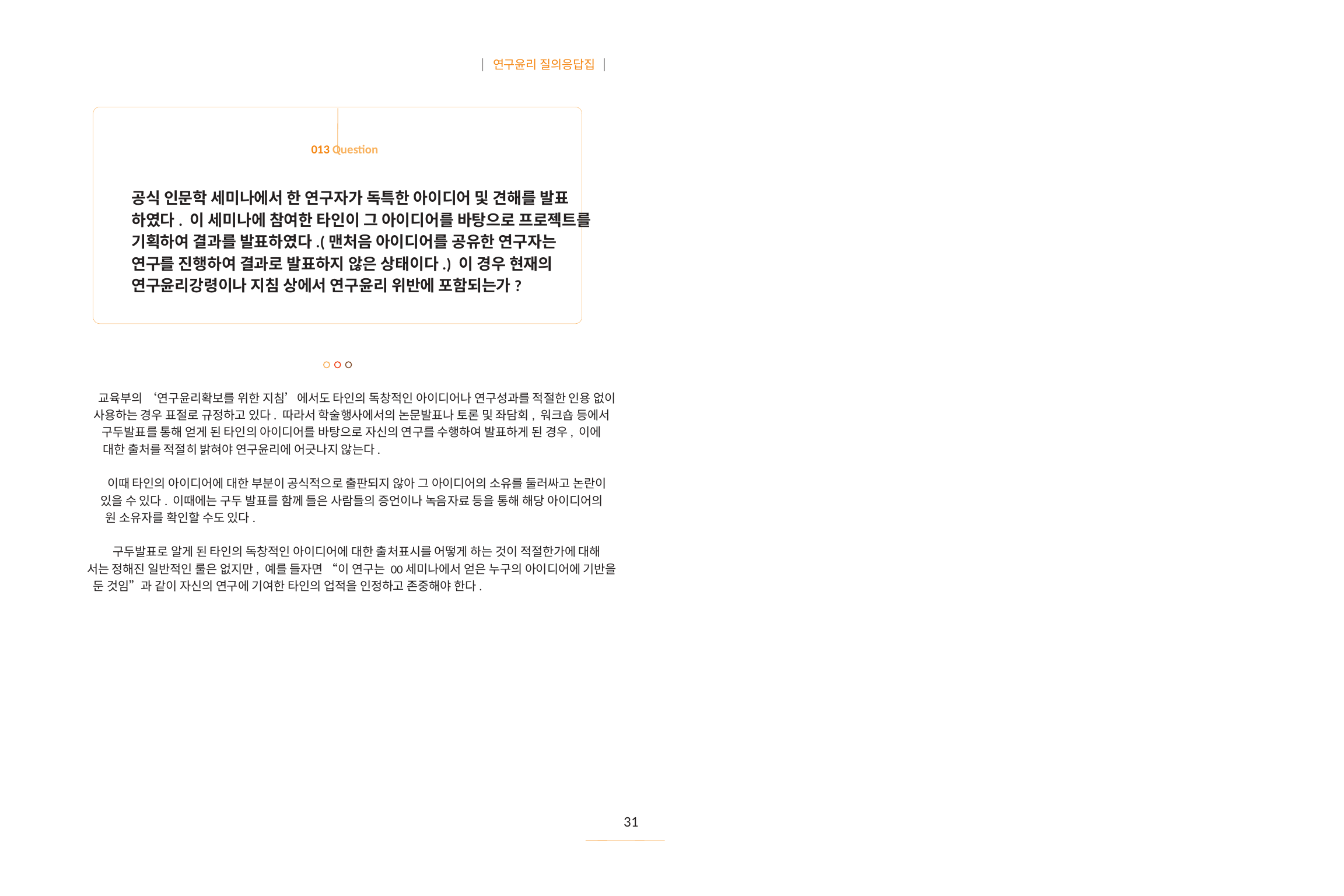

| 연구윤리 질의응답집 |

013 Question

공식 인문학 세미나에서 한 연구자가 독특한 아이디어 및 견해를 발표
하였다. 이 세미나에 참여한 타인이 그 아이디어를 바탕으로 프로젝트를
기획하여 결과를 발표하였다.(맨처음 아이디어를 공유한 연구자는
연구를 진행하여 결과로 발표하지 않은 상태이다.) 이 경우 현재의
연구윤리강령이나 지침 상에서 연구윤리 위반에 포함되는가?

교육부의 ‘연구윤리확보를 위한 지침’에서도 타인의 독창적인 아이디어나 연구성과를 적절한 인용 없이
사용하는 경우 표절로 규정하고 있다. 따라서 학술행사에서의 논문발표나 토론 및 좌담회, 워크숍 등에서
구두발표를 통해 얻게 된 타인의 아이디어를 바탕으로 자신의 연구를 수행하여 발표하게 된 경우, 이에
대한 출처를 적절히 밝혀야 연구윤리에 어긋나지 않는다.
이때 타인의 아이디어에 대한 부분이 공식적으로 출판되지 않아 그 아이디어의 소유를 둘러싸고 논란이
있을 수 있다. 이때에는 구두 발표를 함께 들은 사람들의 증언이나 녹음자료 등을 통해 해당 아이디어의
원 소유자를 확인할 수도 있다.
구두발표로 알게 된 타인의 독창적인 아이디어에 대한 출처표시를 어떻게 하는 것이 적절한가에 대해
서는 정해진 일반적인 룰은 없지만, 예를 들자면 “이 연구는 00세미나에서 얻은 누구의 아이디어에 기반을
둔 것임”과 같이 자신의 연구에 기여한 타인의 업적을 인정하고 존중해야 한다.
31